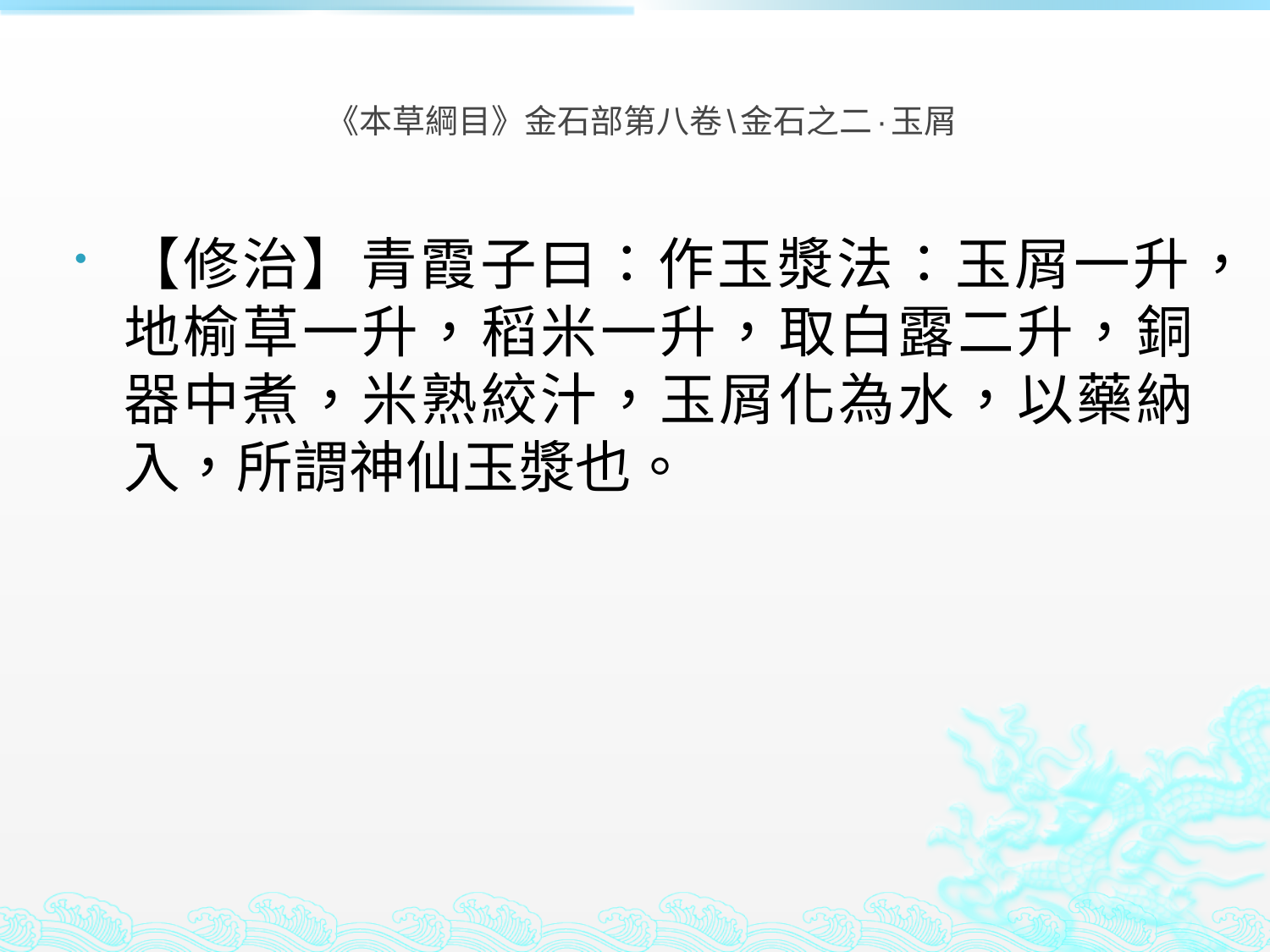

# 《本草綱目》金石部第八卷\金石之二·玉屑
【修治】青霞子曰∶作玉漿法∶玉屑一升，地榆草一升，稻米一升，取白露二升，銅器中煮，米熟絞汁，玉屑化為水，以藥納入，所謂神仙玉漿也。